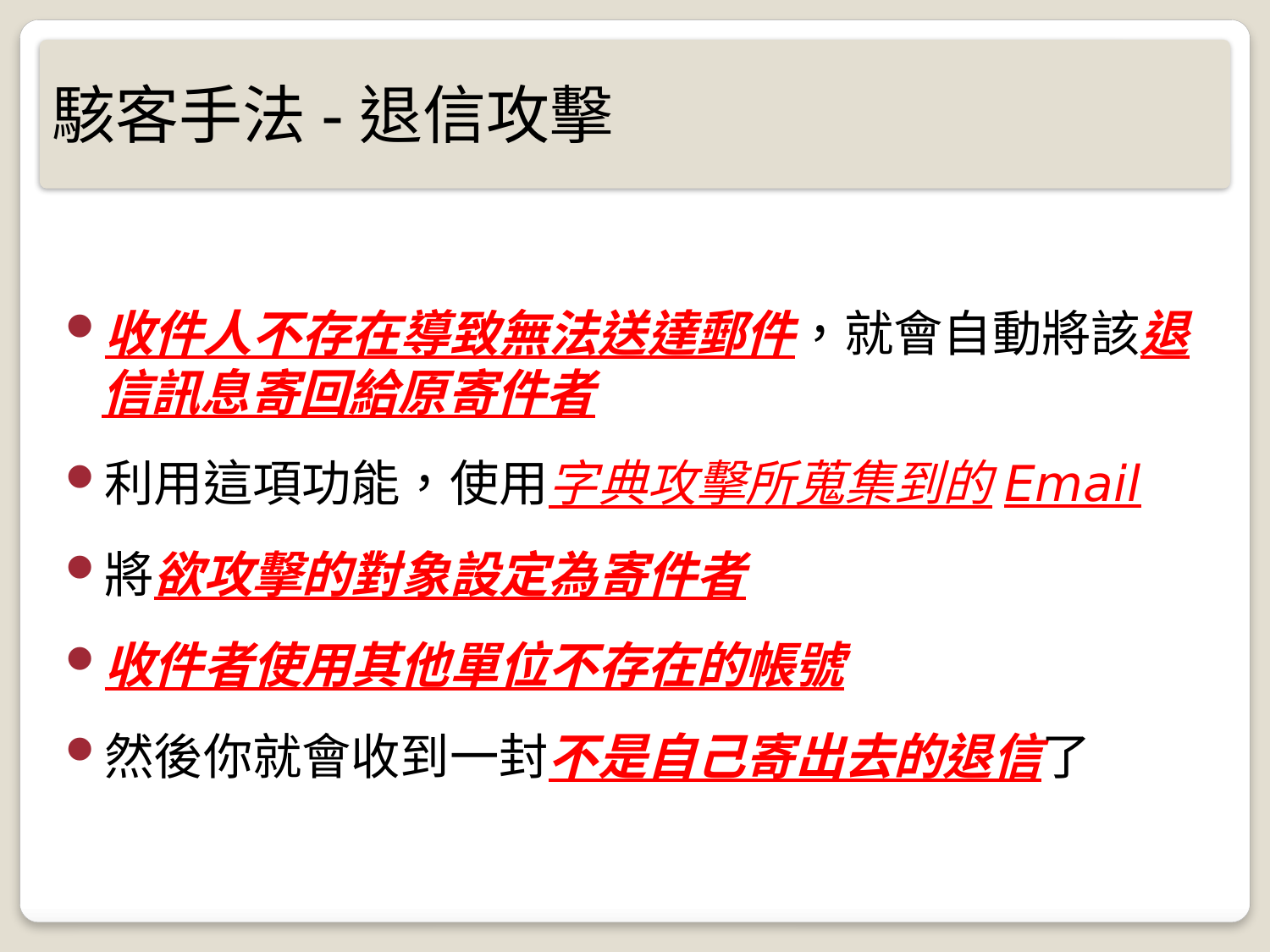

# 駭客手法-退信攻擊

收件人不存在導致無法送達郵件，就會自動將該退信訊息寄回給原寄件者
利用這項功能，使用字典攻擊所蒐集到的Email
將欲攻擊的對象設定為寄件者
收件者使用其他單位不存在的帳號
然後你就會收到一封不是自己寄出去的退信了